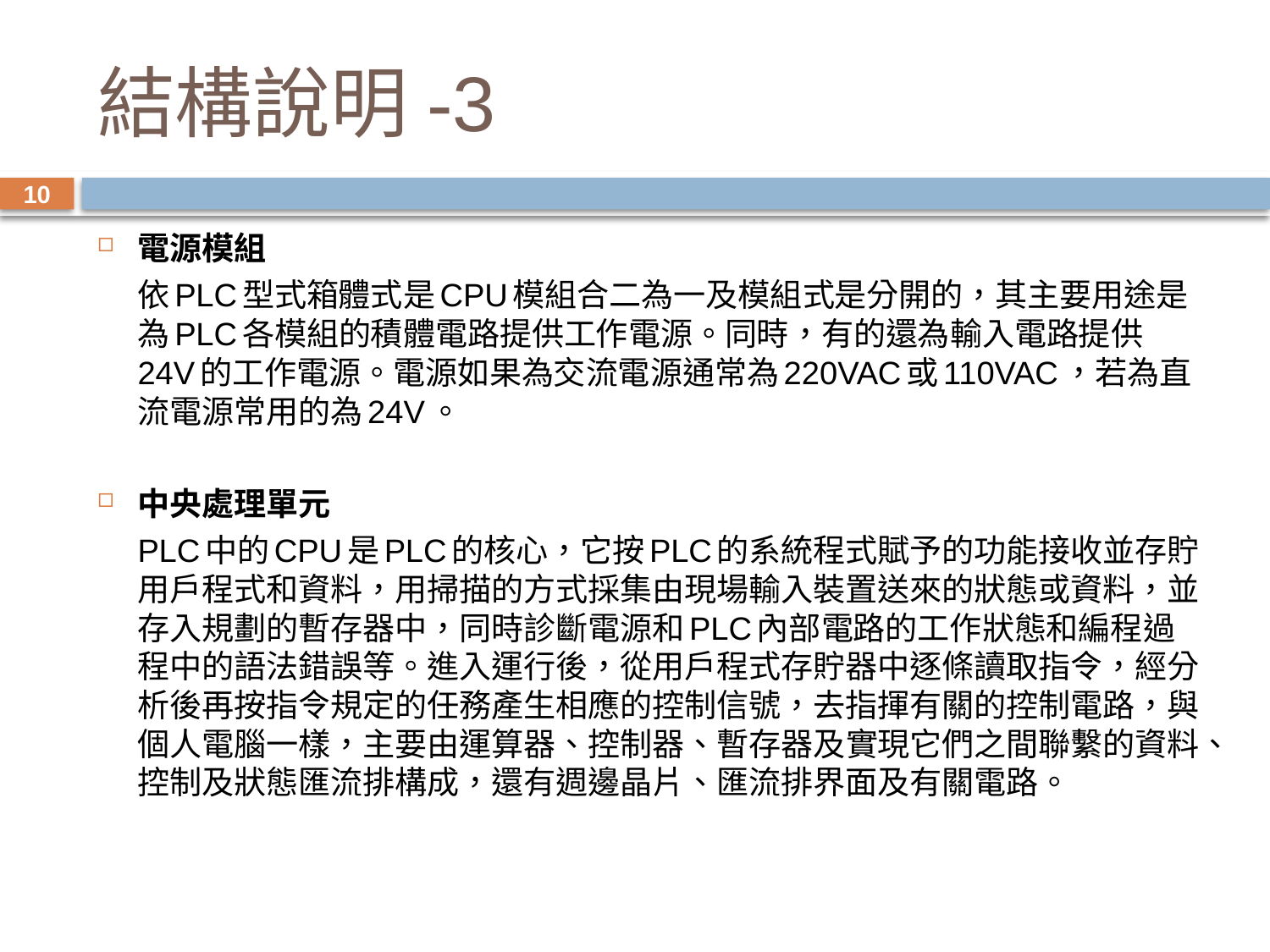

# 結構說明-3
10
電源模組
		依PLC型式箱體式是CPU模組合二為一及模組式是分開的，其主要用途是為PLC各模組的積體電路提供工作電源。同時，有的還為輸入電路提供24V的工作電源。電源如果為交流電源通常為220VAC或110VAC，若為直流電源常用的為24V。

中央處理單元
		PLC中的CPU是PLC的核心，它按PLC的系統程式賦予的功能接收並存貯用戶程式和資料，用掃描的方式採集由現場輸入裝置送來的狀態或資料，並存入規劃的暫存器中，同時診斷電源和PLC內部電路的工作狀態和編程過程中的語法錯誤等。進入運行後，從用戶程式存貯器中逐條讀取指令，經分析後再按指令規定的任務產生相應的控制信號，去指揮有關的控制電路，與個人電腦一樣，主要由運算器、控制器、暫存器及實現它們之間聯繫的資料、控制及狀態匯流排構成，還有週邊晶片、匯流排界面及有關電路。